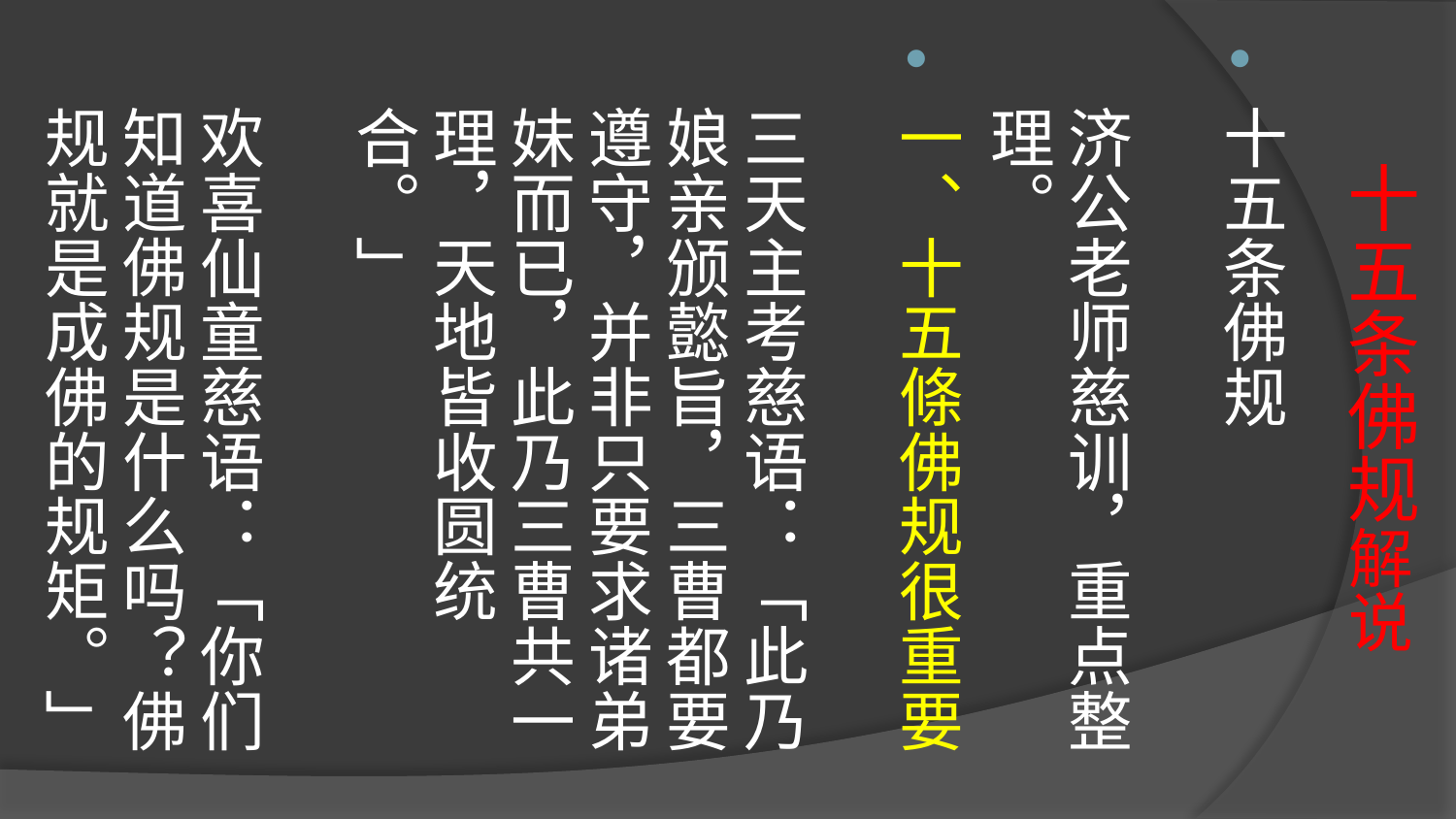

# 十五条佛规解说
十五条佛规
济公老师慈训，重点整理。
一、十五條佛规很重要
三天主考慈语：「此乃 娘亲颁懿旨，三曹都要遵守，并非只要求诸弟妹而已，此乃三曹共一理，天地皆收圆统合。」
欢喜仙童慈语：「你们知道佛规是什么吗？佛规就是成佛的规矩。」